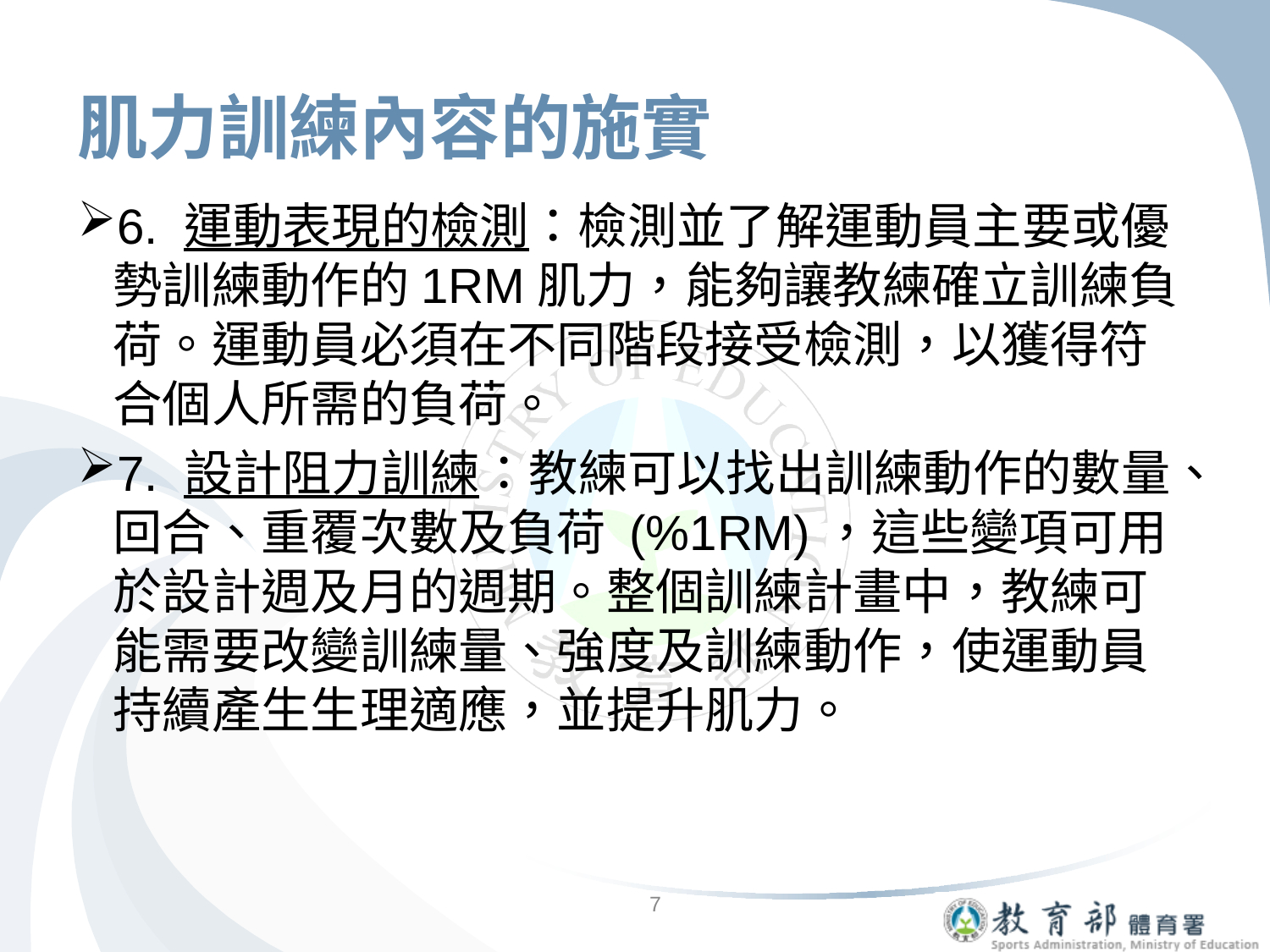

# 肌力訓練內容的施實
6. 運動表現的檢測：檢測並了解運動員主要或優勢訓練動作的1RM肌力，能夠讓教練確立訓練負荷。運動員必須在不同階段接受檢測，以獲得符合個人所需的負荷。
7. 設計阻力訓練：教練可以找出訓練動作的數量、回合、重覆次數及負荷 (%1RM)，這些變項可用於設計週及月的週期。整個訓練計畫中，教練可能需要改變訓練量、強度及訓練動作，使運動員持續產生生理適應，並提升肌力。

7